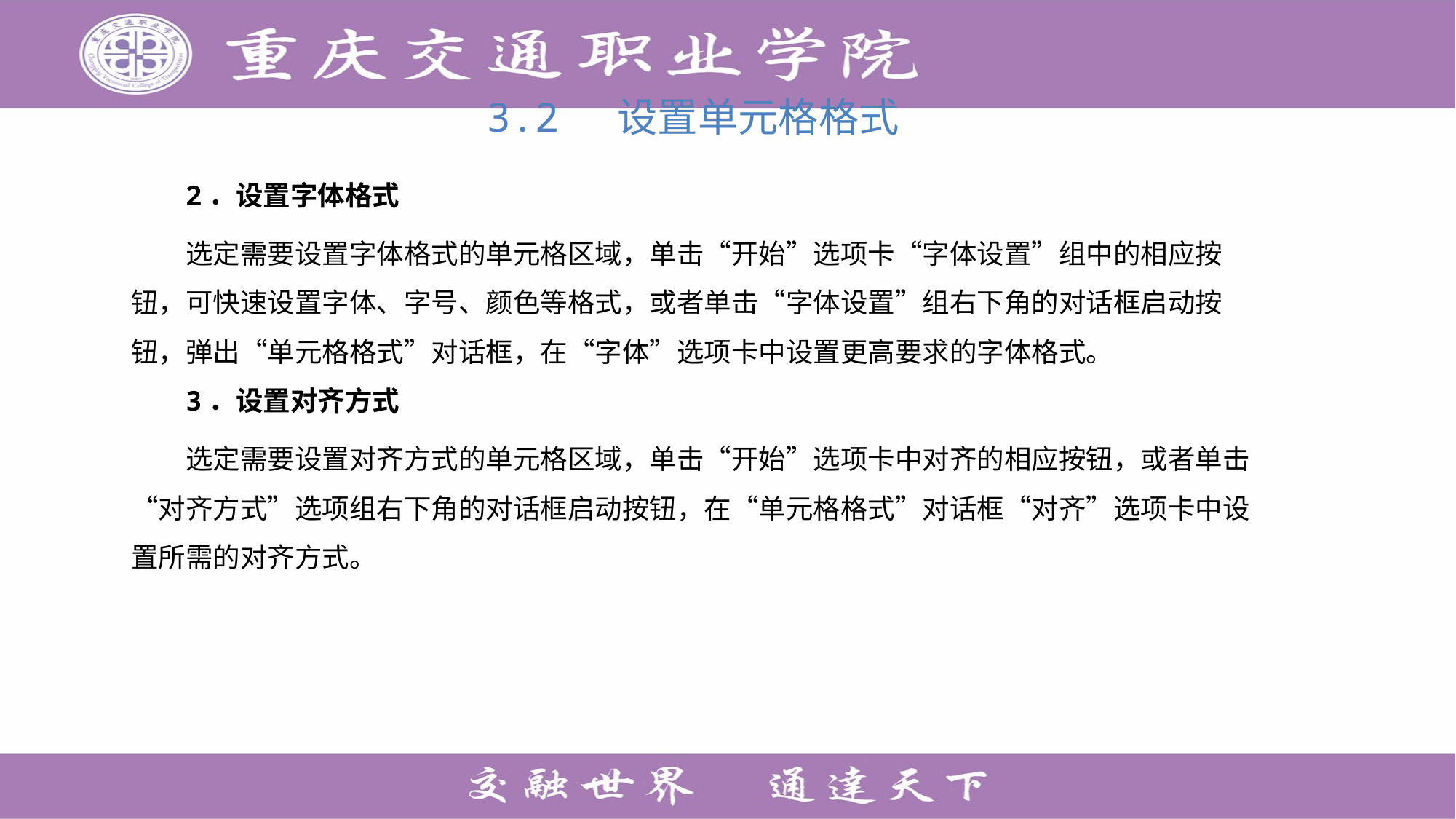

# 3.2  设置单元格格式
2．设置字体格式
选定需要设置字体格式的单元格区域，单击“开始”选项卡“字体设置”组中的相应按钮，可快速设置字体、字号、颜色等格式，或者单击“字体设置”组右下角的对话框启动按钮，弹出“单元格格式”对话框，在“字体”选项卡中设置更高要求的字体格式。
3．设置对齐方式
选定需要设置对齐方式的单元格区域，单击“开始”选项卡中对齐的相应按钮，或者单击“对齐方式”选项组右下角的对话框启动按钮，在“单元格格式”对话框“对齐”选项卡中设置所需的对齐方式。